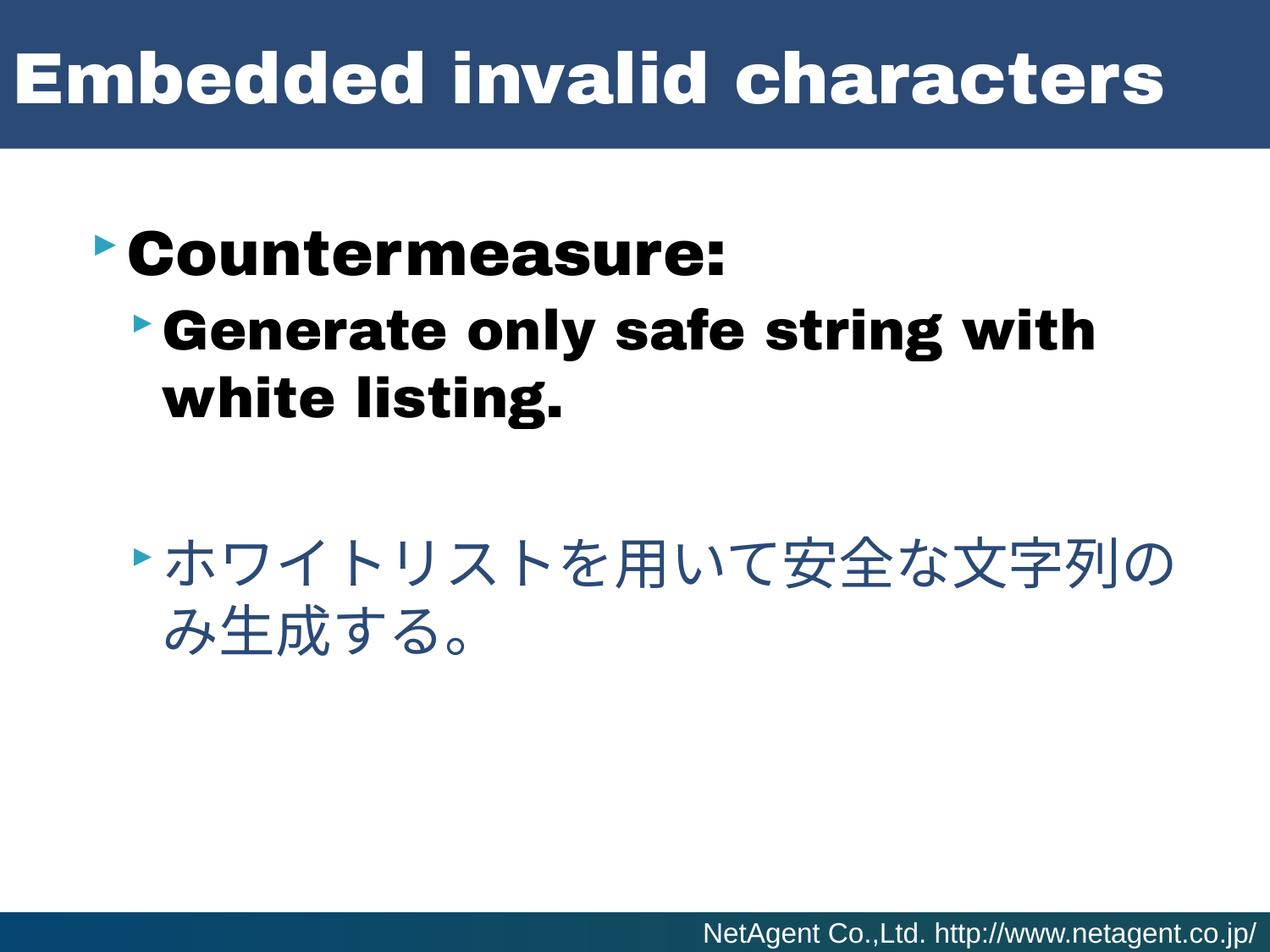

# Embedded invalid characters
Countermeasure:
Generate only safe string with white listing.

ホワイトリストを用いて安全な文字列のみ生成する。